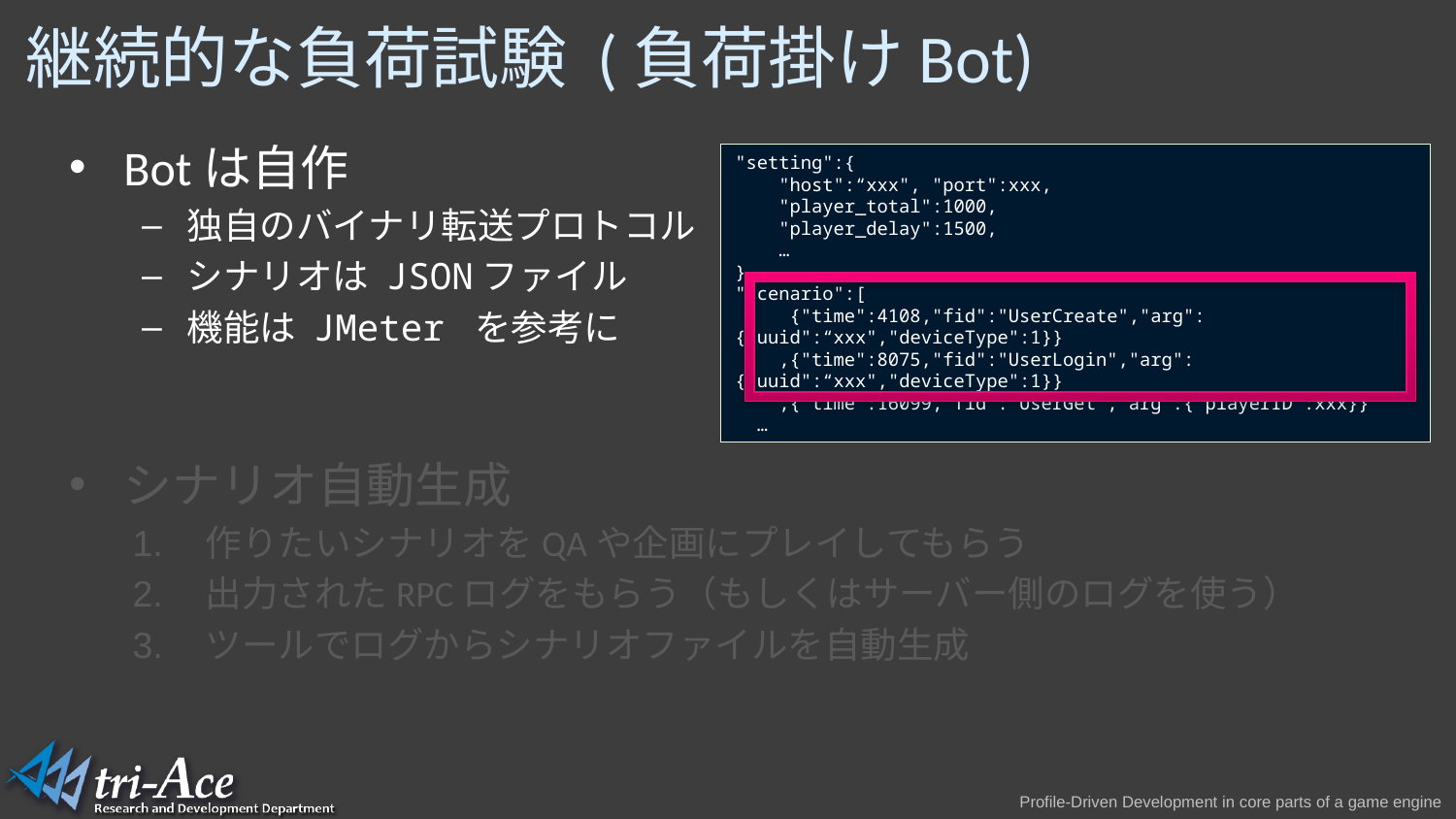

# 継続的な負荷試験 (負荷掛けBot)

Botは自作
独自のバイナリ転送プロトコル
シナリオは JSONファイル
機能は JMeter を参考に

シナリオ自動生成
作りたいシナリオをQAや企画にプレイしてもらう
出力されたRPCログをもらう（もしくはサーバー側のログを使う）
ツールでログからシナリオファイルを自動生成

"setting":{
    "host":“xxx", "port":xxx,
    "player_total":1000,
    "player_delay":1500,
    …
},
"scenario":[
     {"time":4108,"fid":"UserCreate","arg":{"uuid":“xxx","deviceType":1}}
    ,{"time":8075,"fid":"UserLogin","arg":{"uuid":“xxx","deviceType":1}}
    ,{"time":16099,"fid":"UserGet","arg":{"playerID":xxx}}
  …